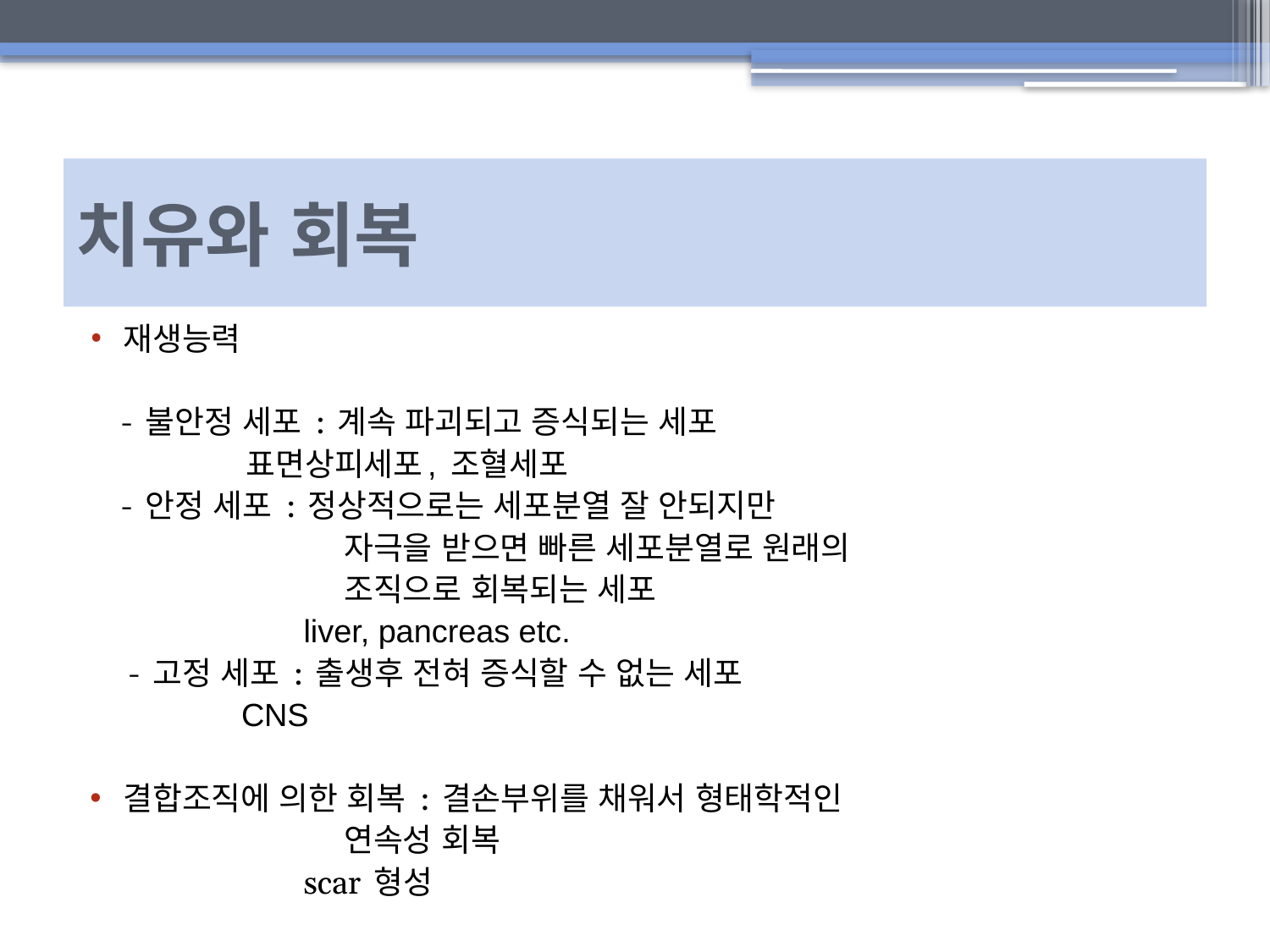

# 치유와 회복
재생능력

    - 불안정 세포 : 계속 파괴되고 증식되는 세포
                 표면상피세포, 조혈세포
    - 안정 세포 : 정상적으로는 세포분열 잘 안되지만
                            자극을 받으면 빠른 세포분열로 원래의
                            조직으로 회복되는 세포
                            liver, pancreas etc.
     - 고정 세포 : 출생후 전혀 증식할 수 없는 세포
                 CNS

결합조직에 의한 회복 : 결손부위를 채워서 형태학적인
                            연속성 회복
                            scar 형성